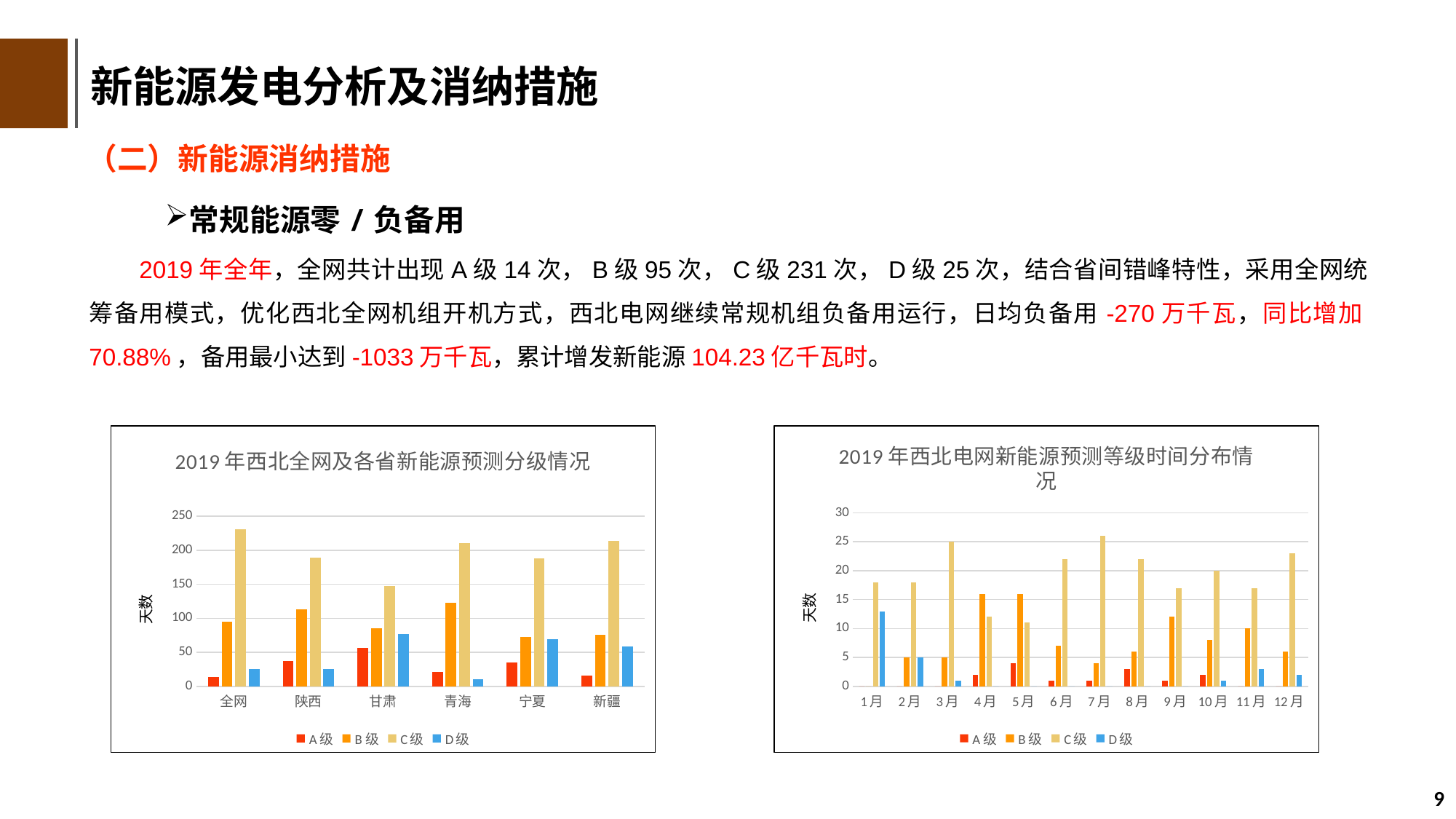

新能源发电分析及消纳措施
（二）新能源消纳措施
常规能源零/负备用
       2019年全年，全网共计出现A级14次，B级95次，C级231次，D级25次，结合省间错峰特性，采用全网统筹备用模式，优化西北全网机组开机方式，西北电网继续常规机组负备用运行，日均负备用-270万千瓦，同比增加70.88%，备用最小达到-1033万千瓦，累计增发新能源104.23亿千瓦时。

### Chart: 2019年西北全网及各省新能源预测分级情况

| Category | A级 | B级 | C级 | D级 |
|---|---|---|---|---|
| 全网 | 14.0 | 95.0 | 231.0 | 25.0 |
| 陕西 | 37.0 | 113.0 | 189.0 | 26.0 |
| 甘肃 | 56.0 | 85.0 | 147.0 | 77.0 |
| 青海 | 21.0 | 123.0 | 211.0 | 10.0 |
| 宁夏 | 35.0 | 73.0 | 188.0 | 69.0 |
| 新疆 | 16.0 | 76.0 | 214.0 | 59.0 |

### Chart: 2019年西北电网新能源预测等级时间分布情况

| Category | A级 | B级 | C级 | D级 |
|---|---|---|---|---|
| 1月 | 0.0 | 0.0 | 18.0 | 13.0 |
| 2月 | 0.0 | 5.0 | 18.0 | 5.0 |
| 3月 | 0.0 | 5.0 | 25.0 | 1.0 |
| 4月 | 2.0 | 16.0 | 12.0 | 0.0 |
| 5月 | 4.0 | 16.0 | 11.0 | 0.0 |
| 6月 | 1.0 | 7.0 | 22.0 | 0.0 |
| 7月 | 1.0 | 4.0 | 26.0 | 0.0 |
| 8月 | 3.0 | 6.0 | 22.0 | 0.0 |
| 9月 | 1.0 | 12.0 | 17.0 | 0.0 |
| 10月 | 2.0 | 8.0 | 20.0 | 1.0 |
| 11月 | 0.0 | 10.0 | 17.0 | 3.0 |
| 12月 | 0.0 | 6.0 | 23.0 | 2.0 |
9